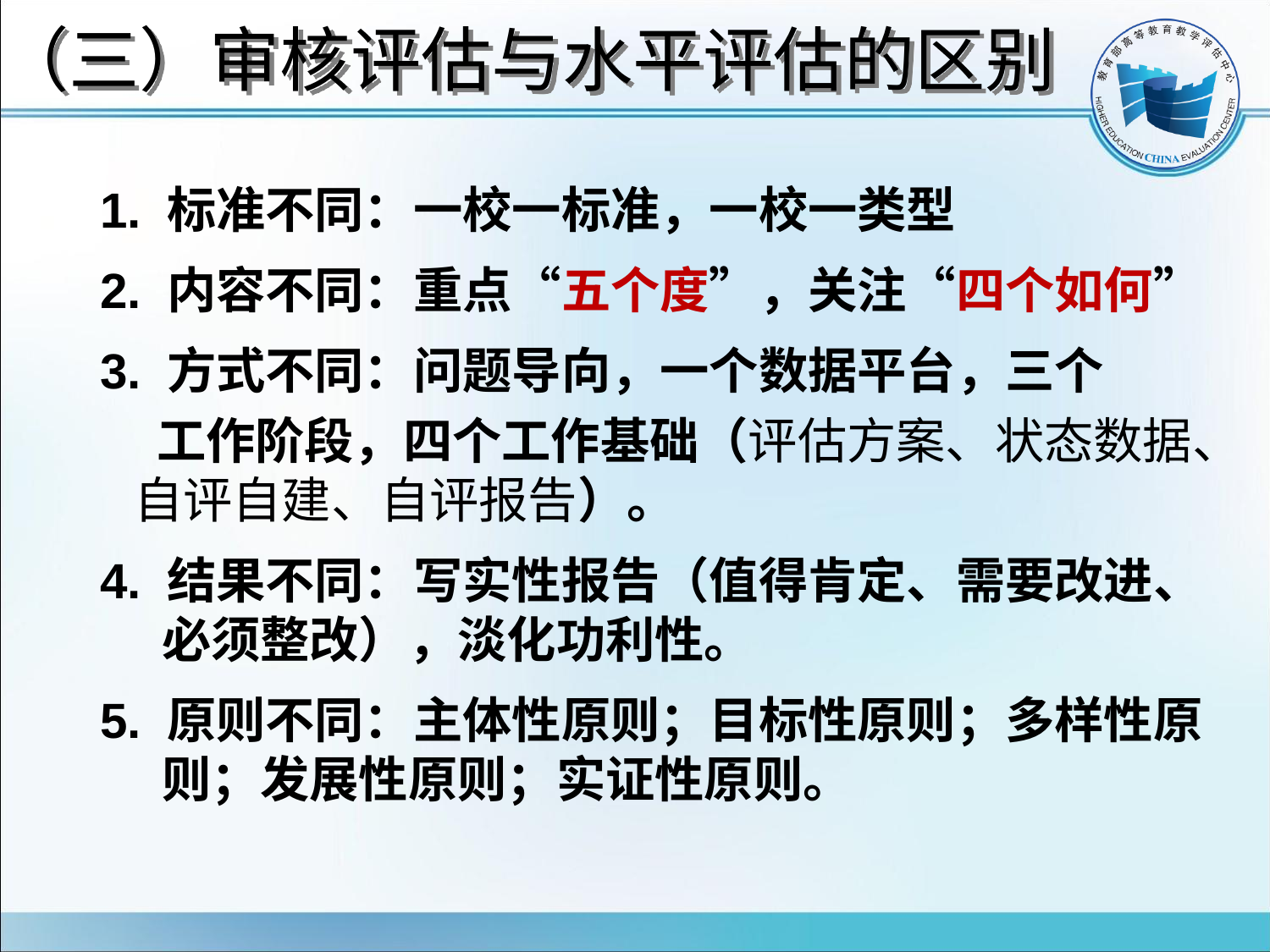

# （三）审核评估与水平评估的区别
1. 标准不同：一校一标准，一校一类型
2. 内容不同：重点“五个度”，关注“四个如何”
3. 方式不同：问题导向，一个数据平台，三个
    工作阶段，四个工作基础（评估方案、状态数据、
  自评自建、自评报告）。
4. 结果不同：写实性报告（值得肯定、需要改进、必须整改），淡化功利性。
5. 原则不同：主体性原则；目标性原则；多样性原则；发展性原则；实证性原则。

11